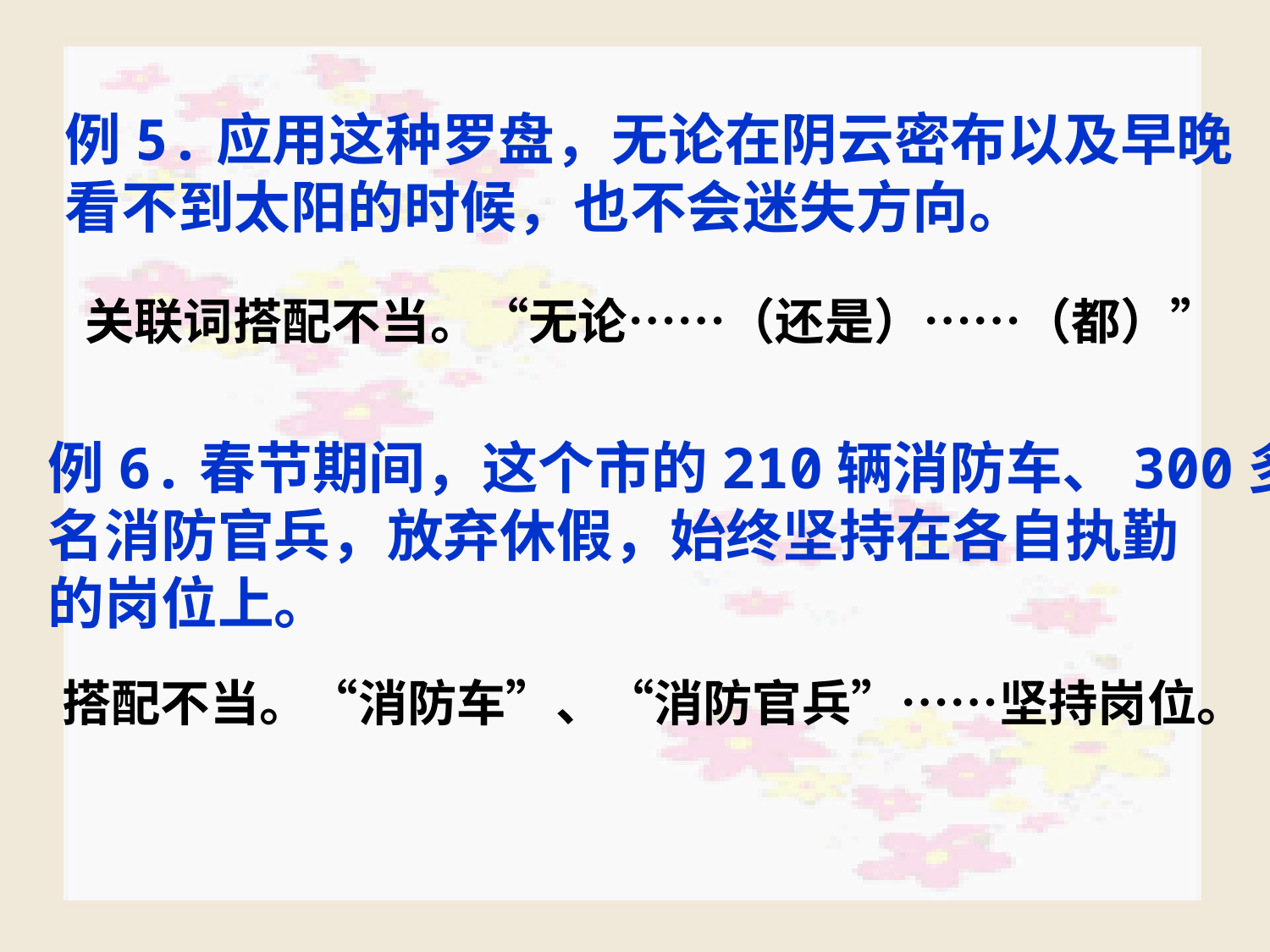

例5.应用这种罗盘，无论在阴云密布以及早晚
看不到太阳的时候，也不会迷失方向。
关联词搭配不当。“无论……（还是）……（都）”
例6.春节期间，这个市的210辆消防车、300多
名消防官兵，放弃休假，始终坚持在各自执勤
的岗位上。
搭配不当。“消防车”、“消防官兵”……坚持岗位。